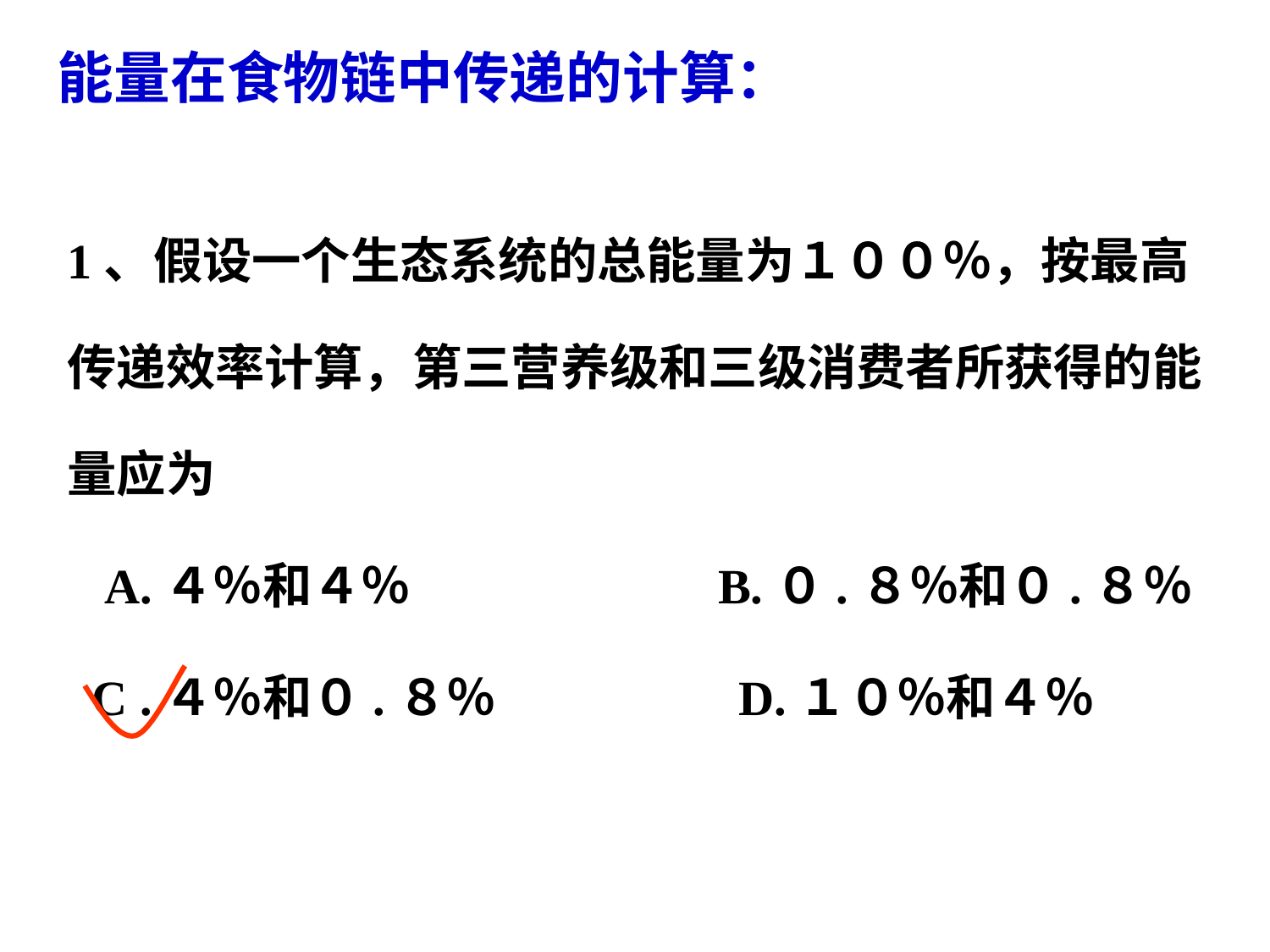

能量在食物链中传递的计算：
1、假设一个生态系统的总能量为１００％，按最高传递效率计算，第三营养级和三级消费者所获得的能量应为
   A.４％和４％　　　　　　B.０.８％和０.８％
  C .４％和０.８％　　　　   D.１０％和４％